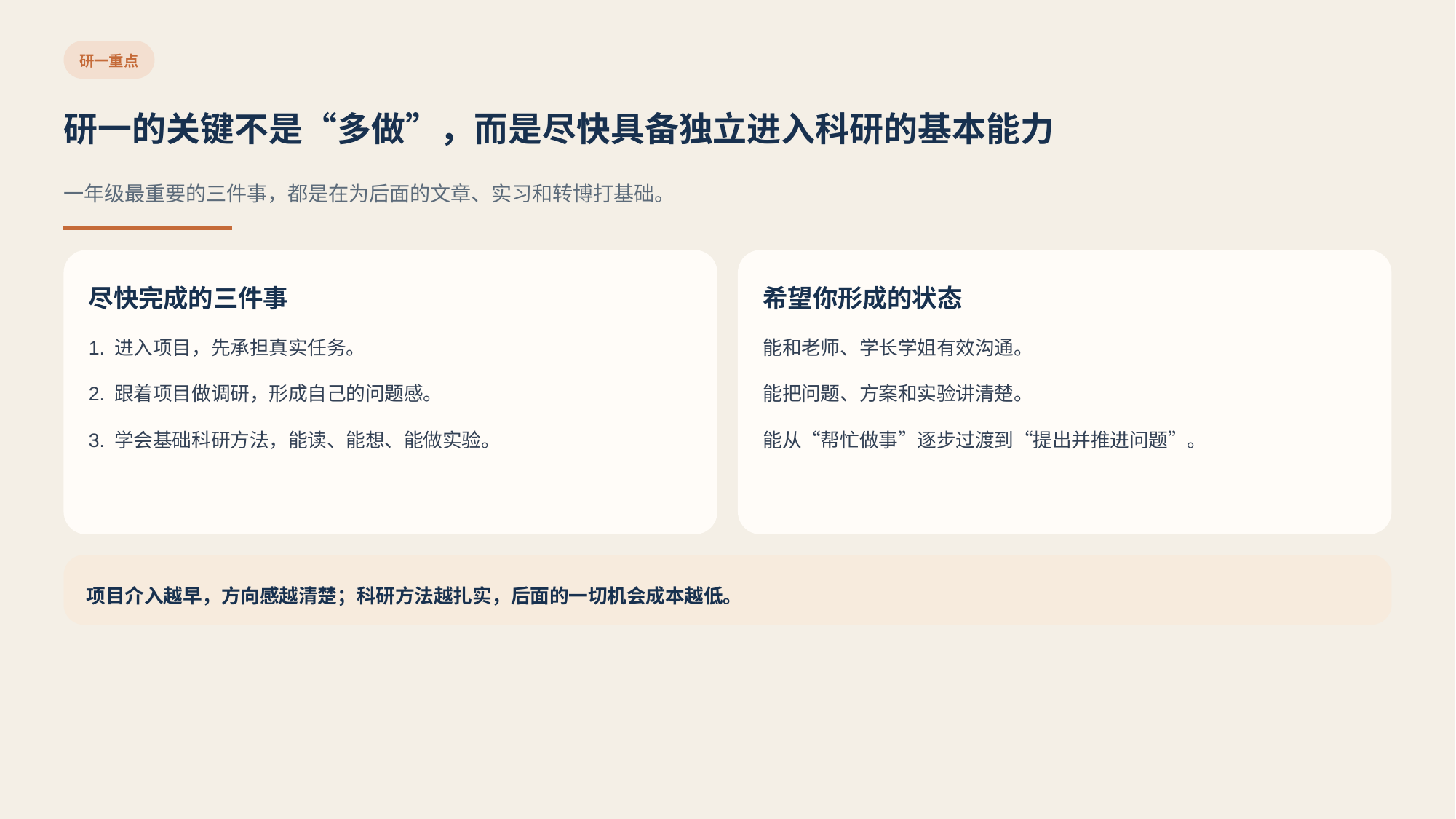

研一重点
研一的关键不是“多做”，而是尽快具备独立进入科研的基本能力
一年级最重要的三件事，都是在为后面的文章、实习和转博打基础。

尽快完成的三件事
希望你形成的状态
1. 进入项目，先承担真实任务。
能和老师、学长学姐有效沟通。
2. 跟着项目做调研，形成自己的问题感。
能把问题、方案和实验讲清楚。
3. 学会基础科研方法，能读、能想、能做实验。
能从“帮忙做事”逐步过渡到“提出并推进问题”。

项目介入越早，方向感越清楚；科研方法越扎实，后面的一切机会成本越低。